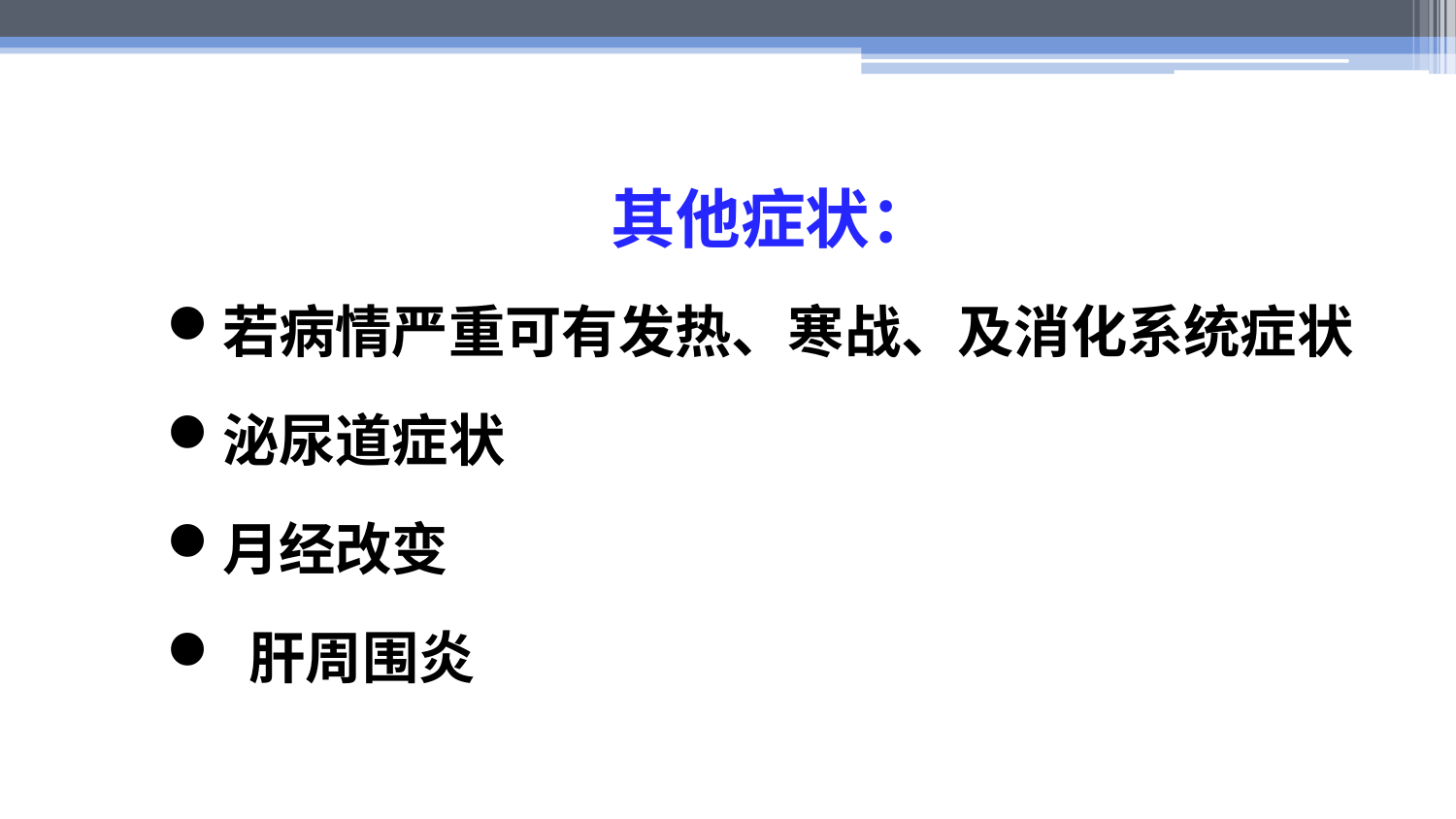

其他症状：
若病情严重可有发热、寒战、及消化系统症状
泌尿道症状
月经改变
 肝周围炎